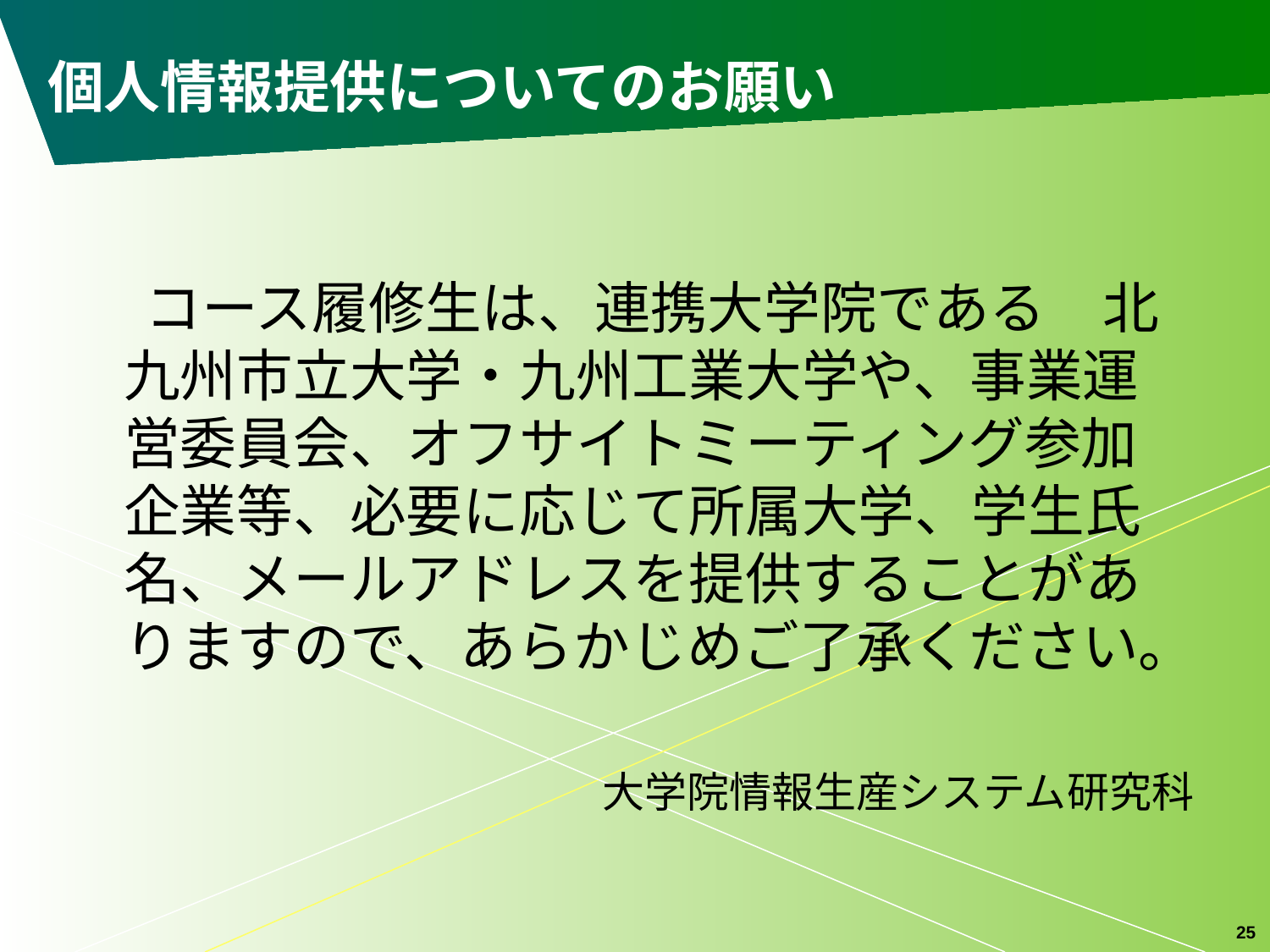

# 個人情報提供についてのお願い
　 コース履修生は、連携大学院である　北九州市立大学・九州工業大学や、事業運営委員会、オフサイトミーティング参加企業等、必要に応じて所属大学、学生氏名、メールアドレスを提供することがありますので、あらかじめご了承ください。

大学院情報生産システム研究科
25